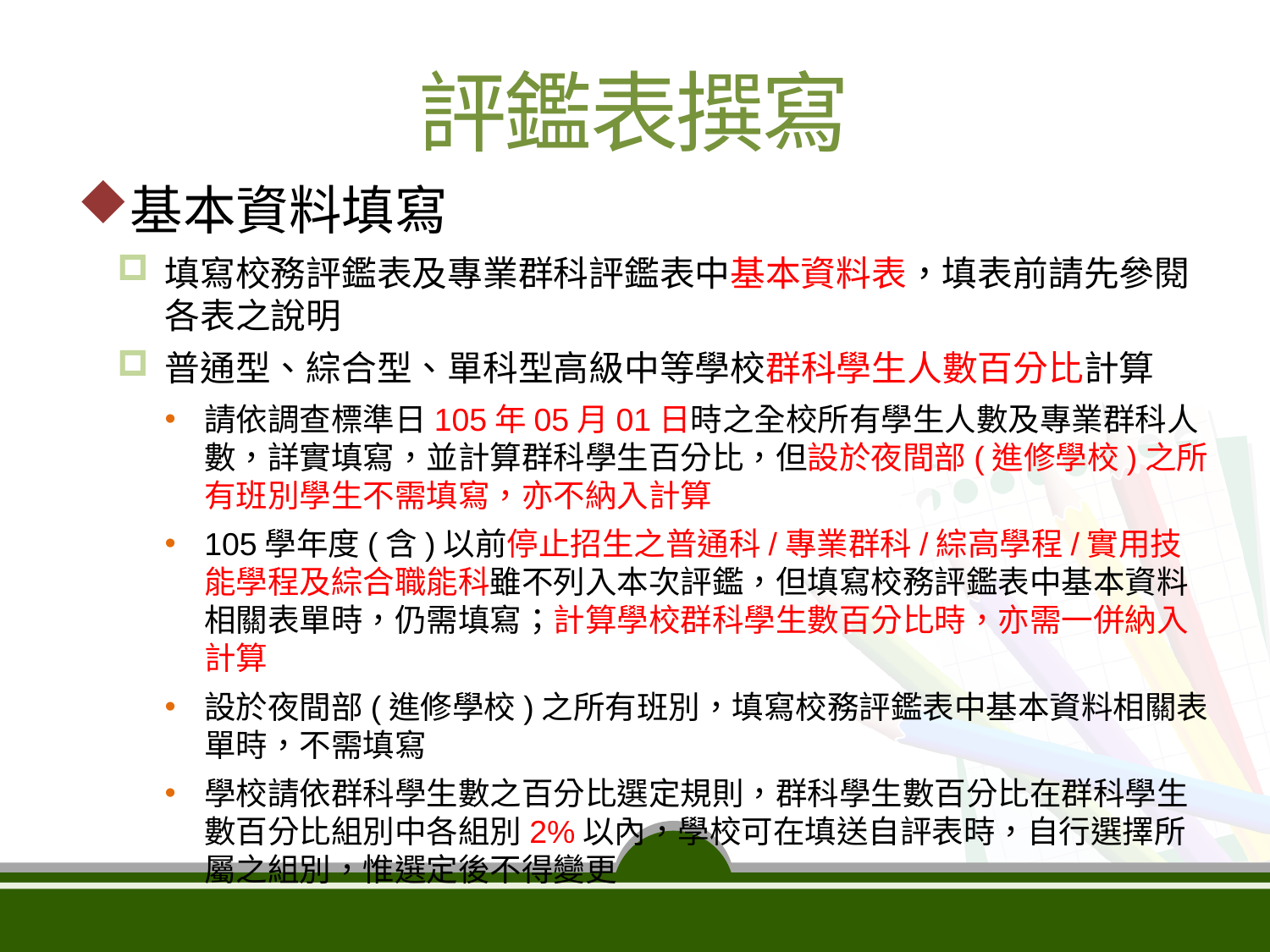

評鑑表撰寫
基本資料填寫
填寫校務評鑑表及專業群科評鑑表中基本資料表，填表前請先參閱各表之說明
普通型、綜合型、單科型高級中等學校群科學生人數百分比計算
請依調查標準日105年05月01日時之全校所有學生人數及專業群科人數，詳實填寫，並計算群科學生百分比，但設於夜間部(進修學校)之所有班別學生不需填寫，亦不納入計算
105學年度(含)以前停止招生之普通科/專業群科/綜高學程/實用技能學程及綜合職能科雖不列入本次評鑑，但填寫校務評鑑表中基本資料相關表單時，仍需填寫；計算學校群科學生數百分比時，亦需一併納入計算
設於夜間部(進修學校)之所有班別，填寫校務評鑑表中基本資料相關表單時，不需填寫
學校請依群科學生數之百分比選定規則，群科學生數百分比在群科學生數百分比組別中各組別2%以內，學校可在填送自評表時，自行選擇所屬之組別，惟選定後不得變更